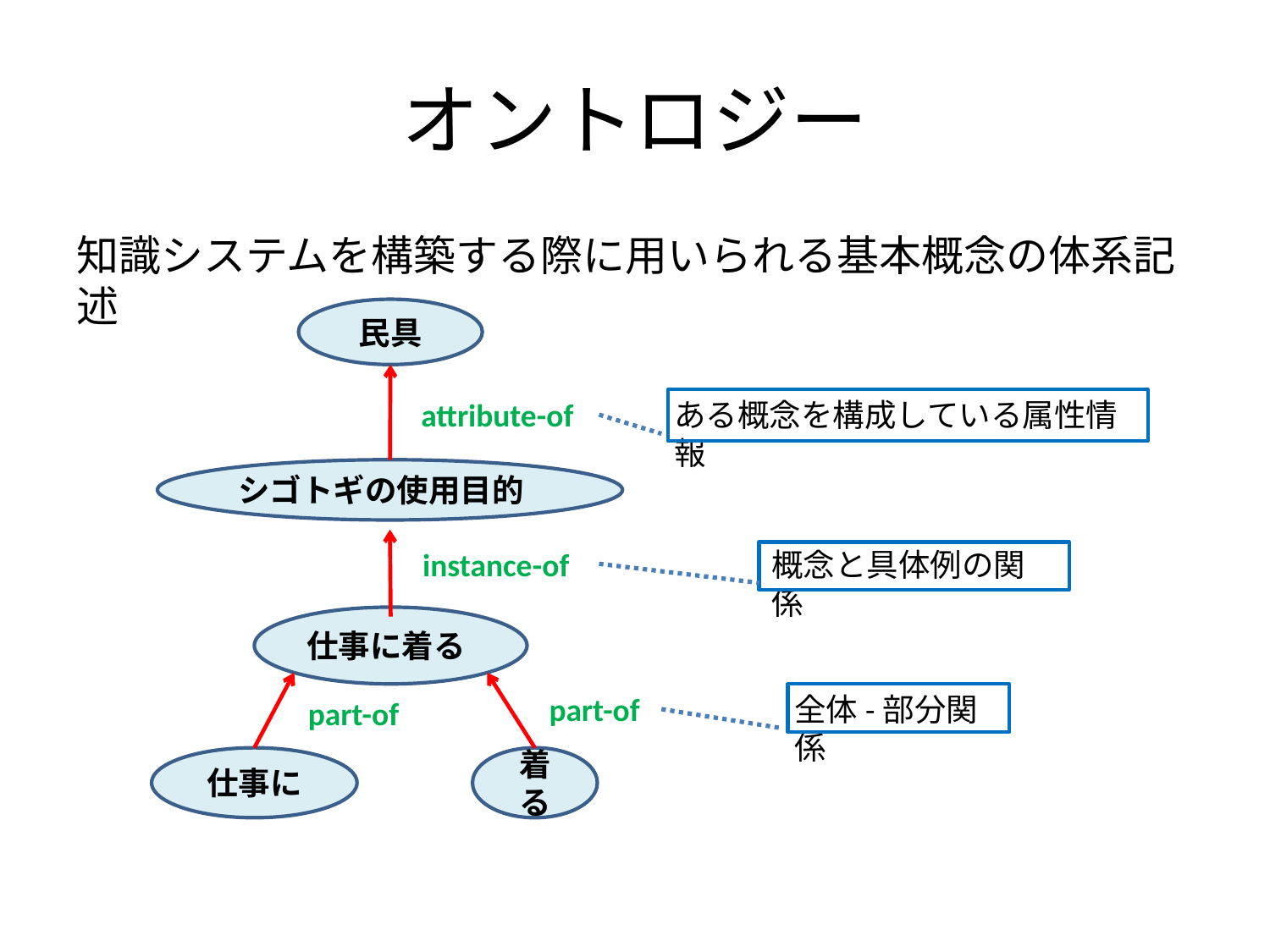

# オントロジー
知識システムを構築する際に用いられる基本概念の体系記述
民具
attribute-of
ある概念を構成している属性情報

シゴトギの使用目的
instance-of
概念と具体例の関係

仕事に着る
part-of
全体-部分関係

part-of
仕事に
着る